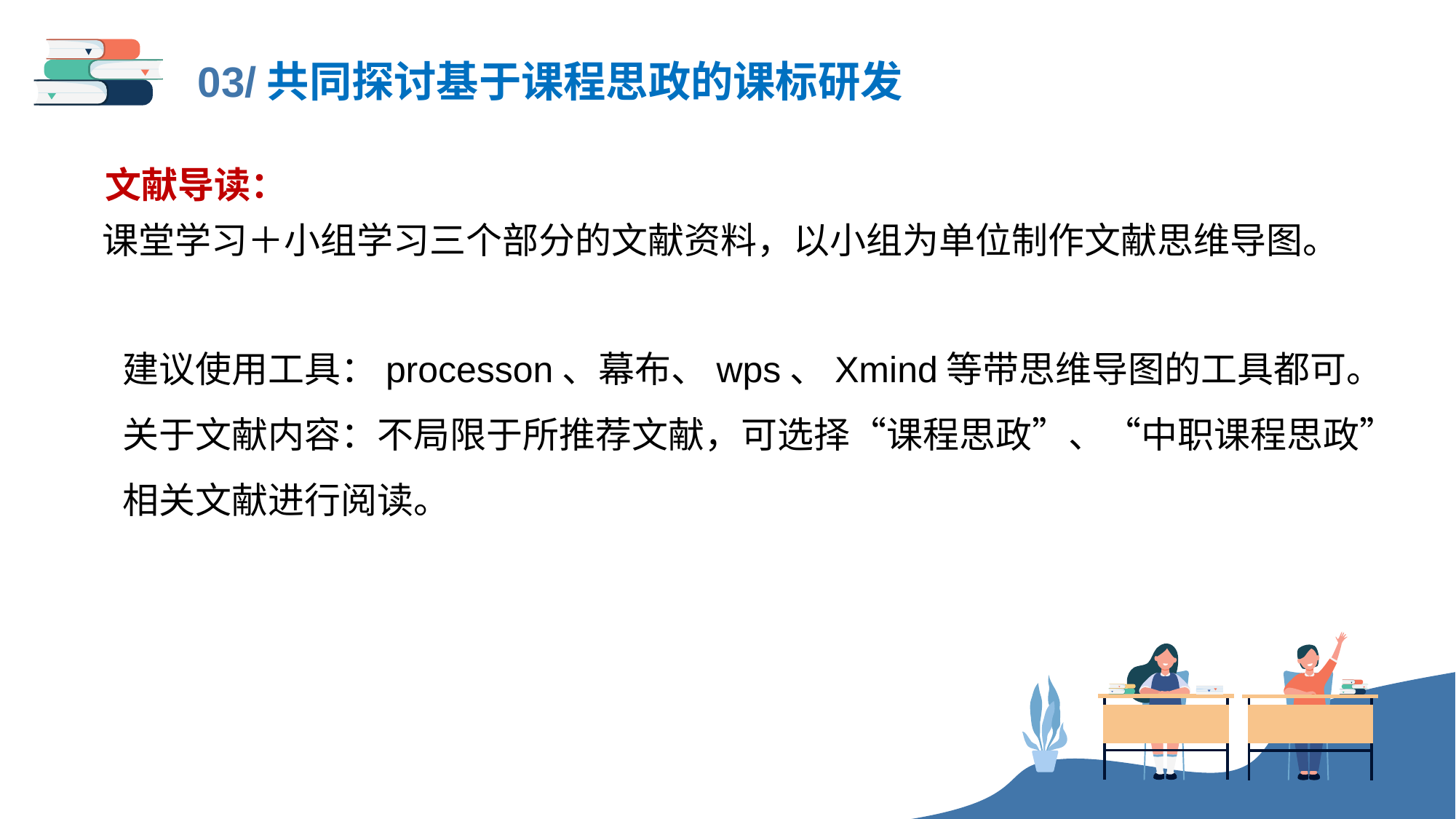

03/共同探讨基于课程思政的课标研发
文献导读：
课堂学习＋小组学习三个部分的文献资料，以小组为单位制作文献思维导图。
建议使用工具：processon、幕布、wps、Xmind等带思维导图的工具都可。
关于文献内容：不局限于所推荐文献，可选择“课程思政”、“中职课程思政”
相关文献进行阅读。